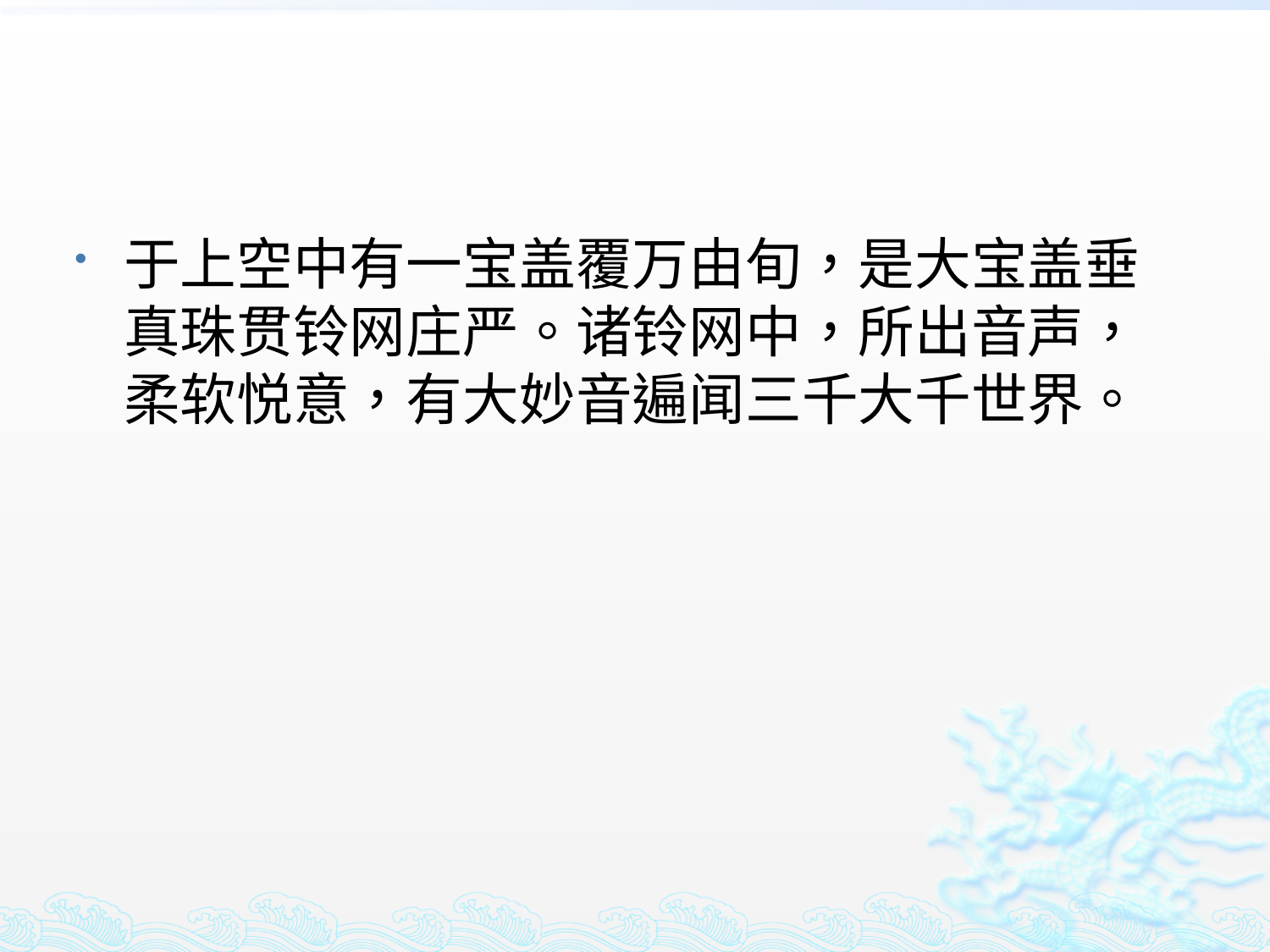

于上空中有一宝盖覆万由旬，是大宝盖垂真珠贯铃网庄严。诸铃网中，所出音声，柔软悦意，有大妙音遍闻三千大千世界。